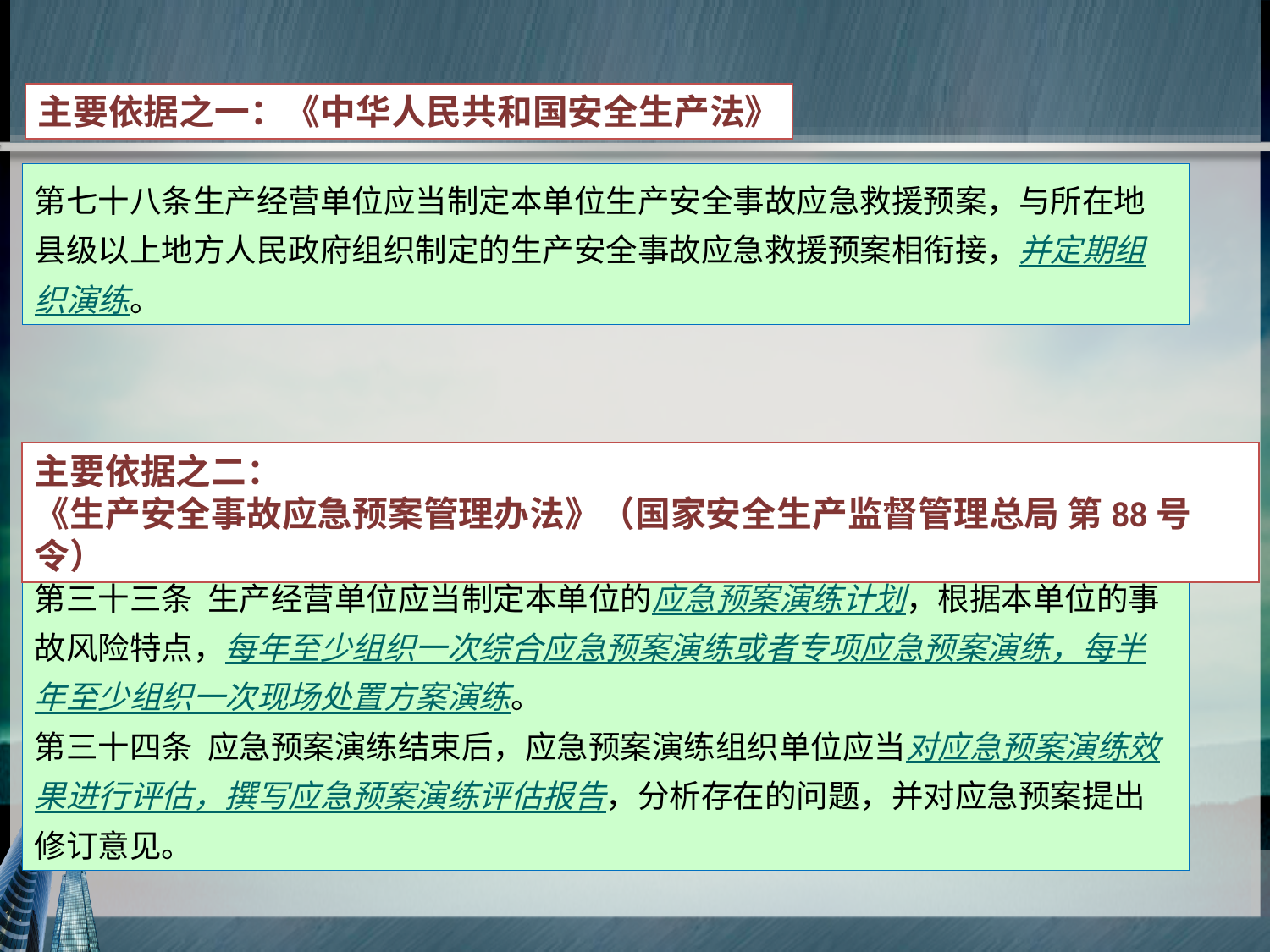

主要依据之一：《中华人民共和国安全生产法》
第七十八条生产经营单位应当制定本单位生产安全事故应急救援预案，与所在地县级以上地方人民政府组织制定的生产安全事故应急救援预案相衔接，并定期组织演练。
主要依据之二：
《生产安全事故应急预案管理办法》（国家安全生产监督管理总局 第88号令）
第三十三条  生产经营单位应当制定本单位的应急预案演练计划，根据本单位的事故风险特点，每年至少组织一次综合应急预案演练或者专项应急预案演练，每半年至少组织一次现场处置方案演练。
第三十四条  应急预案演练结束后，应急预案演练组织单位应当对应急预案演练效果进行评估，撰写应急预案演练评估报告，分析存在的问题，并对应急预案提出修订意见。